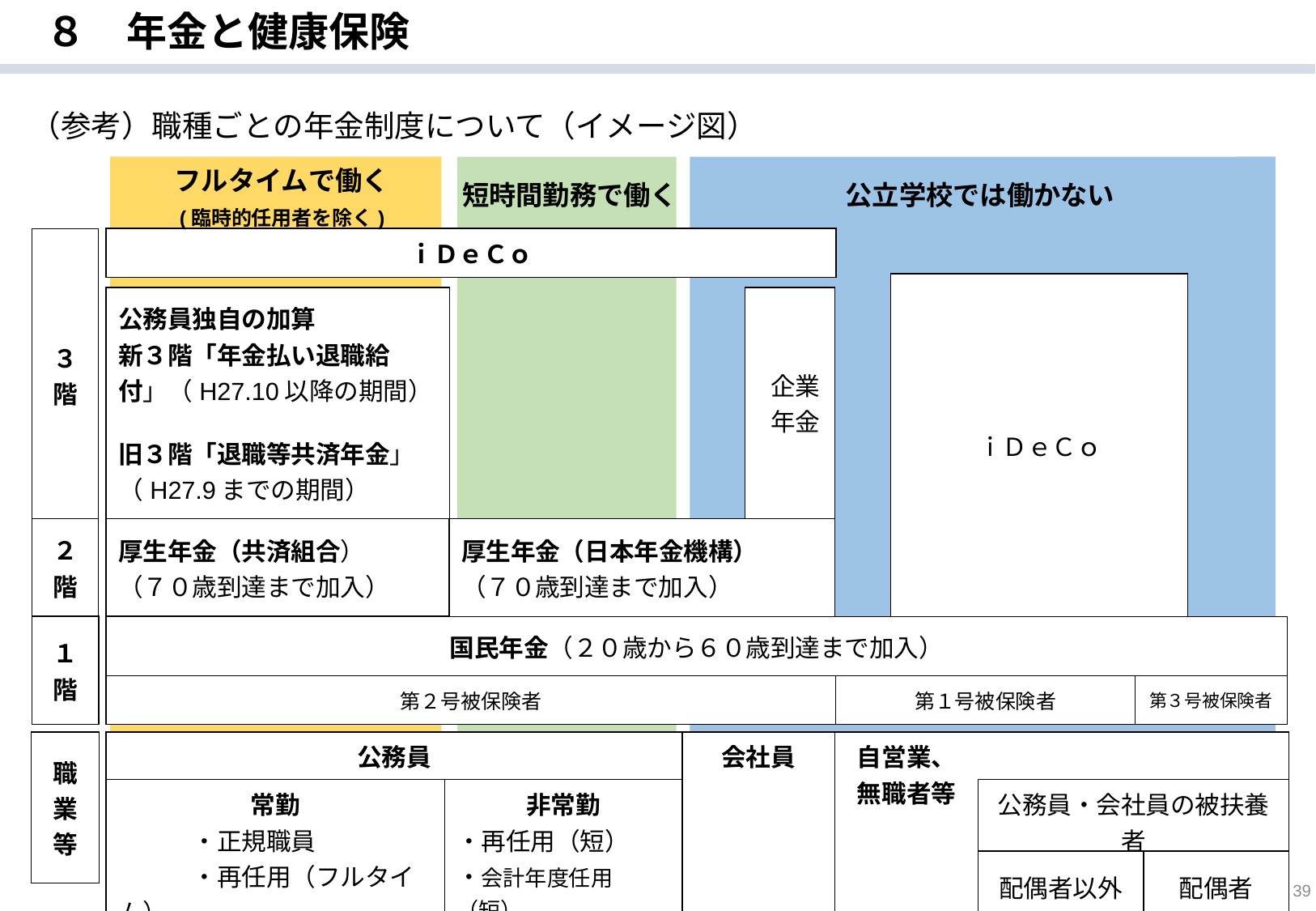

８　年金と健康保険

（参考）職種ごとの年金制度について（イメージ図）

フルタイムで働く
(臨時的任用者を除く)
短時間勤務で働く

公立学校では働かない

| ｉＤｅＣｏ |
| --- |
| ３階 |
| --- |

| ｉＤｅＣｏ |
| --- |
| 公務員独自の加算 新３階「年金払い退職給付」（H27.10以降の期間） 旧３階「退職等共済年金」（H27.9までの期間） |
| --- |
| 企業 　年金 |
| --- |
| ２階 |
| --- |
| 厚生年金（日本年金機構） （７０歳到達まで加入） |
| --- |
| 厚生年金（共済組合） （７０歳到達まで加入） |
| --- |
| １階 |
| --- |
| 国民年金（２０歳から６０歳到達まで加入） |  |  |
| --- | --- | --- |
| 第２号被保険者 | 第１号被保険者 | 第３号被保険者 |
| 公務員 |  | 会社員 | 自営業、 無職者等 |  |  |
| --- | --- | --- | --- | --- | --- |
| 常勤 　　　・正規職員 　　　・再任用（フルタイム） | 非常勤 ・再任用（短） ・会計年度任用（短） |  |  | 公務員・会社員の被扶養者 |  |
|  |  |  |  | 配偶者以外 | 配偶者 |
| 職業等 |
| --- |
39